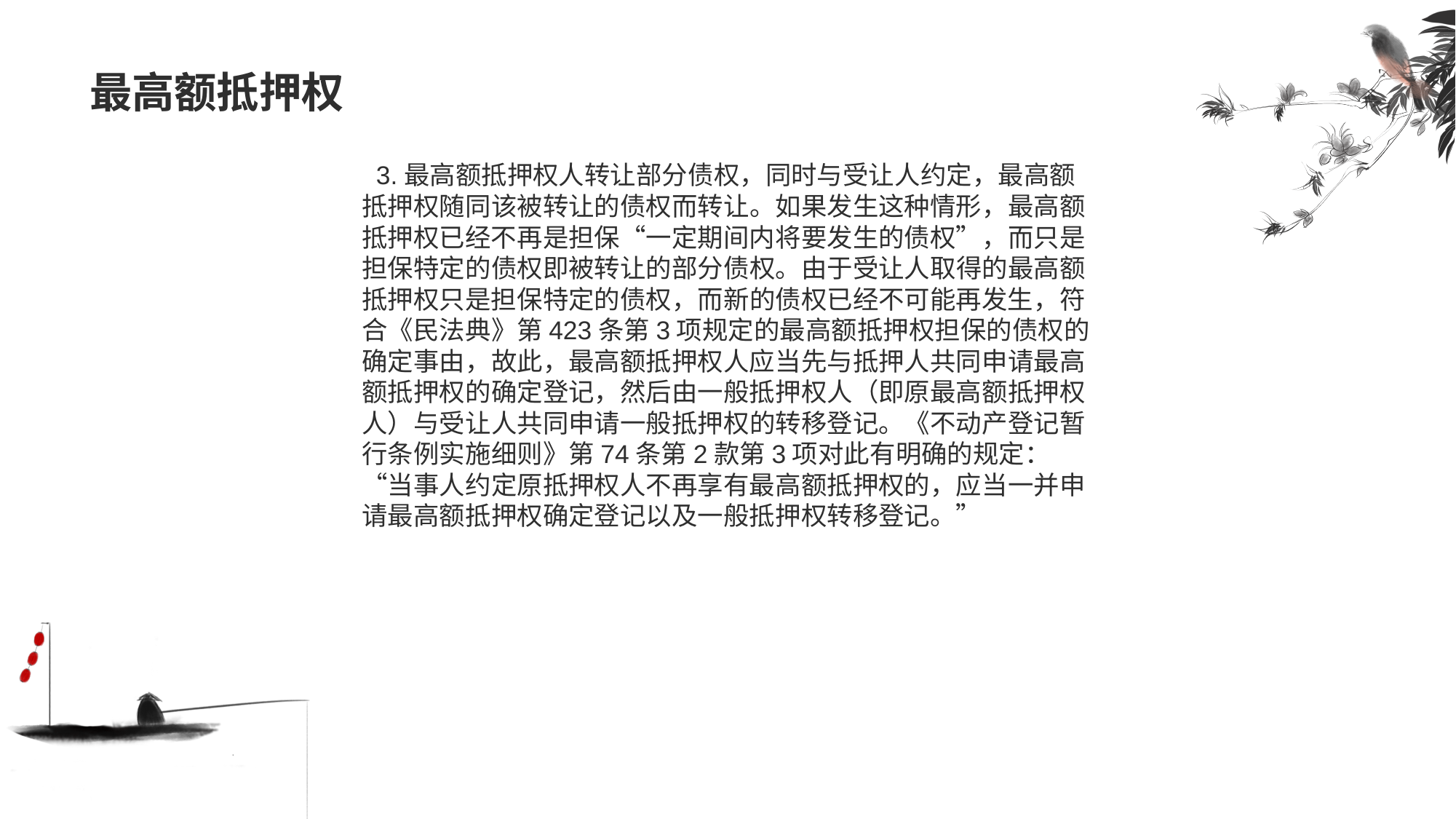

# 最高额抵押权

  3.最高额抵押权人转让部分债权，同时与受让人约定，最高额抵押权随同该被转让的债权而转让。如果发生这种情形，最高额抵押权已经不再是担保“一定期间内将要发生的债权”，而只是担保特定的债权即被转让的部分债权。由于受让人取得的最高额抵押权只是担保特定的债权，而新的债权已经不可能再发生，符合《民法典》第423条第3项规定的最高额抵押权担保的债权的确定事由，故此，最高额抵押权人应当先与抵押人共同申请最高额抵押权的确定登记，然后由一般抵押权人（即原最高额抵押权人）与受让人共同申请一般抵押权的转移登记。《不动产登记暂行条例实施细则》第74条第2款第3项对此有明确的规定：“当事人约定原抵押权人不再享有最高额抵押权的，应当一并申请最高额抵押权确定登记以及一般抵押权转移登记。”
182